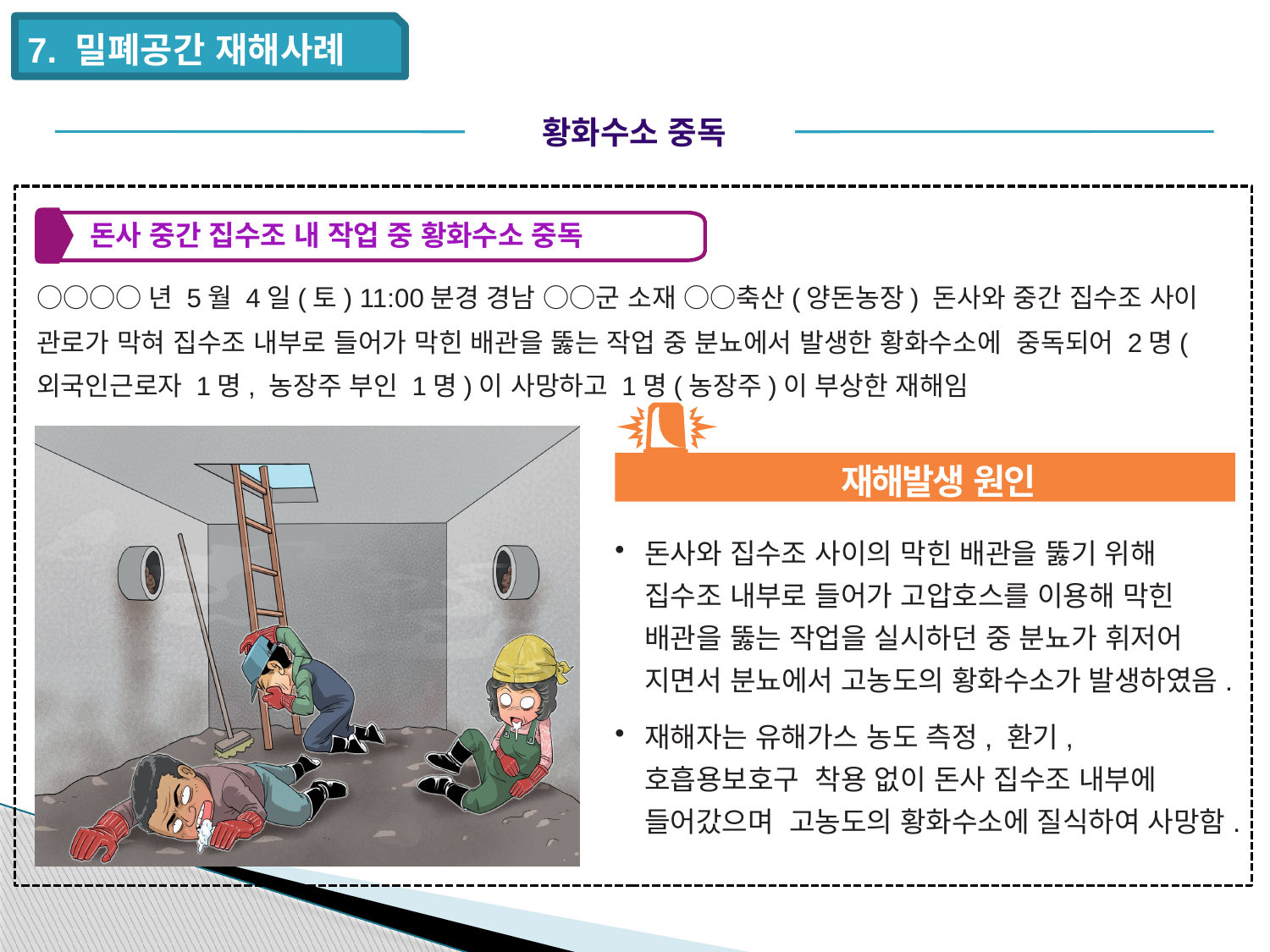

7. 밀폐공간 재해사례
황화수소 중독

돈사 중간 집수조 내 작업 중 황화수소 중독

○○○○년 5월 4일(토) 11:00분경 경남 ○○군 소재 ○○축산(양돈농장) 돈사와 중간 집수조 사이  관로가 막혀 집수조 내부로 들어가 막힌 배관을 뚫는 작업 중 분뇨에서 발생한 황화수소에  중독되어 2명(외국인근로자 1명, 농장주 부인 1명)이 사망하고 1명(농장주)이 부상한 재해임

재해발생 원인
돈사와 집수조 사이의 막힌 배관을 뚫기 위해  집수조 내부로 들어가 고압호스를 이용해 막힌  배관을 뚫는 작업을 실시하던 중 분뇨가 휘저어  지면서 분뇨에서 고농도의 황화수소가 발생하였음.
재해자는 유해가스 농도 측정, 환기, 호흡용보호구  착용 없이 돈사 집수조 내부에 들어갔으며  고농도의 황화수소에 질식하여 사망함.